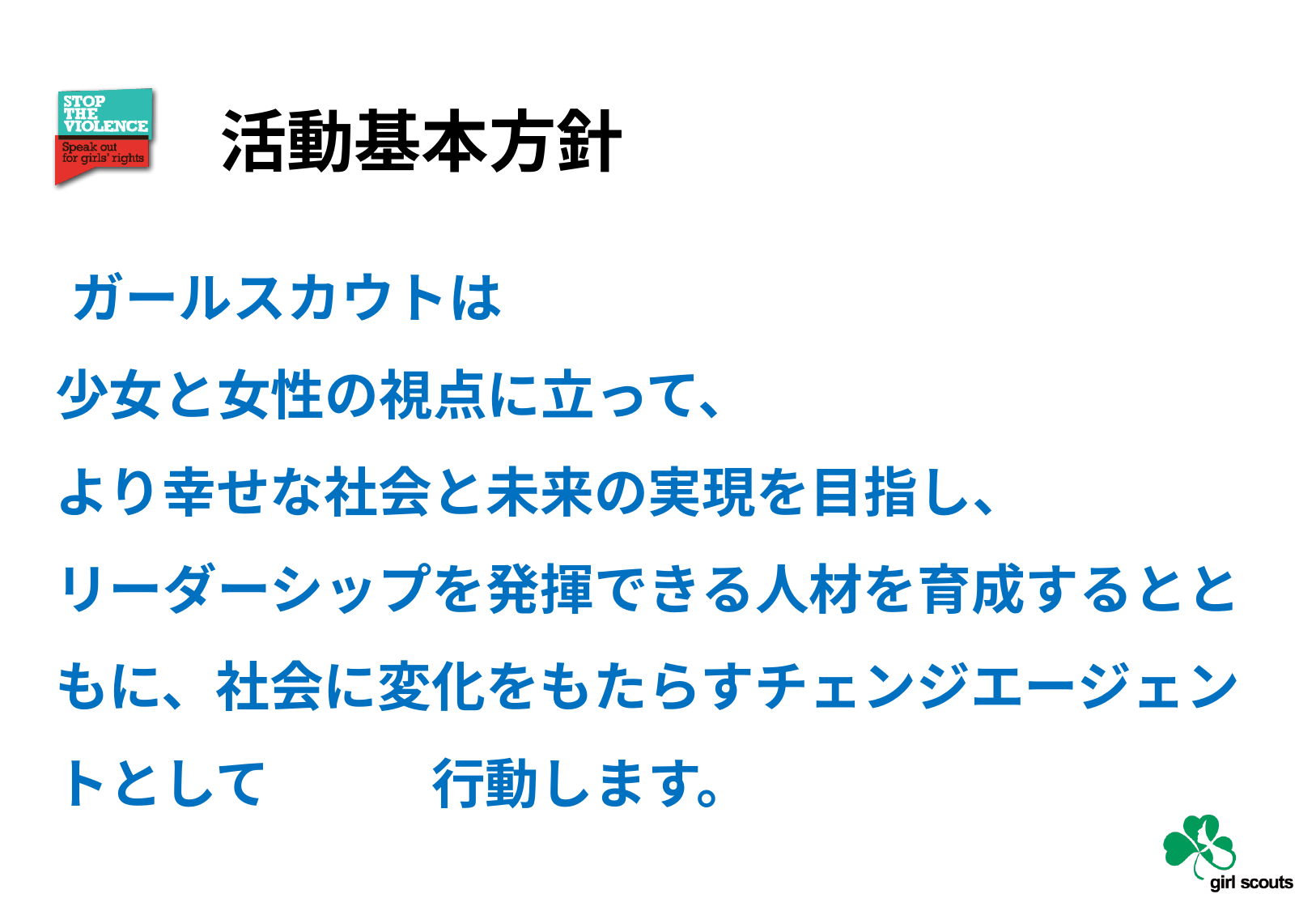

活動基本方針
 ガールスカウトは
少女と女性の視点に立って、
より幸せな社会と未来の実現を目指し、
リーダーシップを発揮できる人材を育成するとともに、社会に変化をもたらすチェンジエージェントとして　　　行動します。

ガールスカウトの考え方を表す